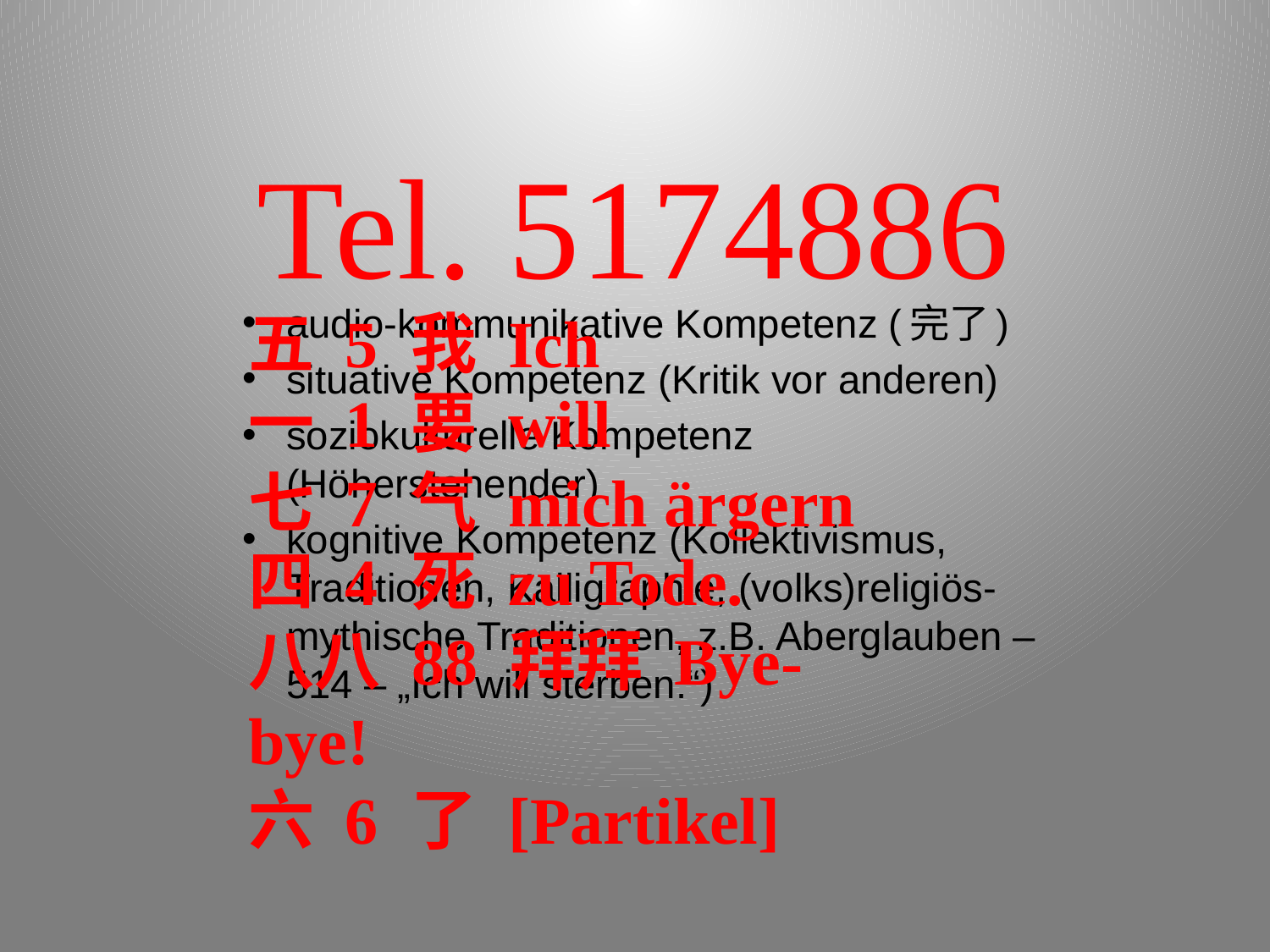

#
Tel. 5174886
audio-kommunikative Kompetenz (完了)
situative Kompetenz (Kritik vor anderen)
soziokulturelle Kompetenz (Höherstehender)
kognitive Kompetenz (Kollektivismus, Traditionen, Kalligraphie, (volks)religiös-mythische Traditionen, z.B. Aberglauben – 514 – „Ich will sterben.“)

五 5 我 Ich
一 1 要 will
七 7 气 mich ärgern
四 4 死 zu Tode.
八八 88 拜拜 Bye-bye!
六 6 了 [Partikel]